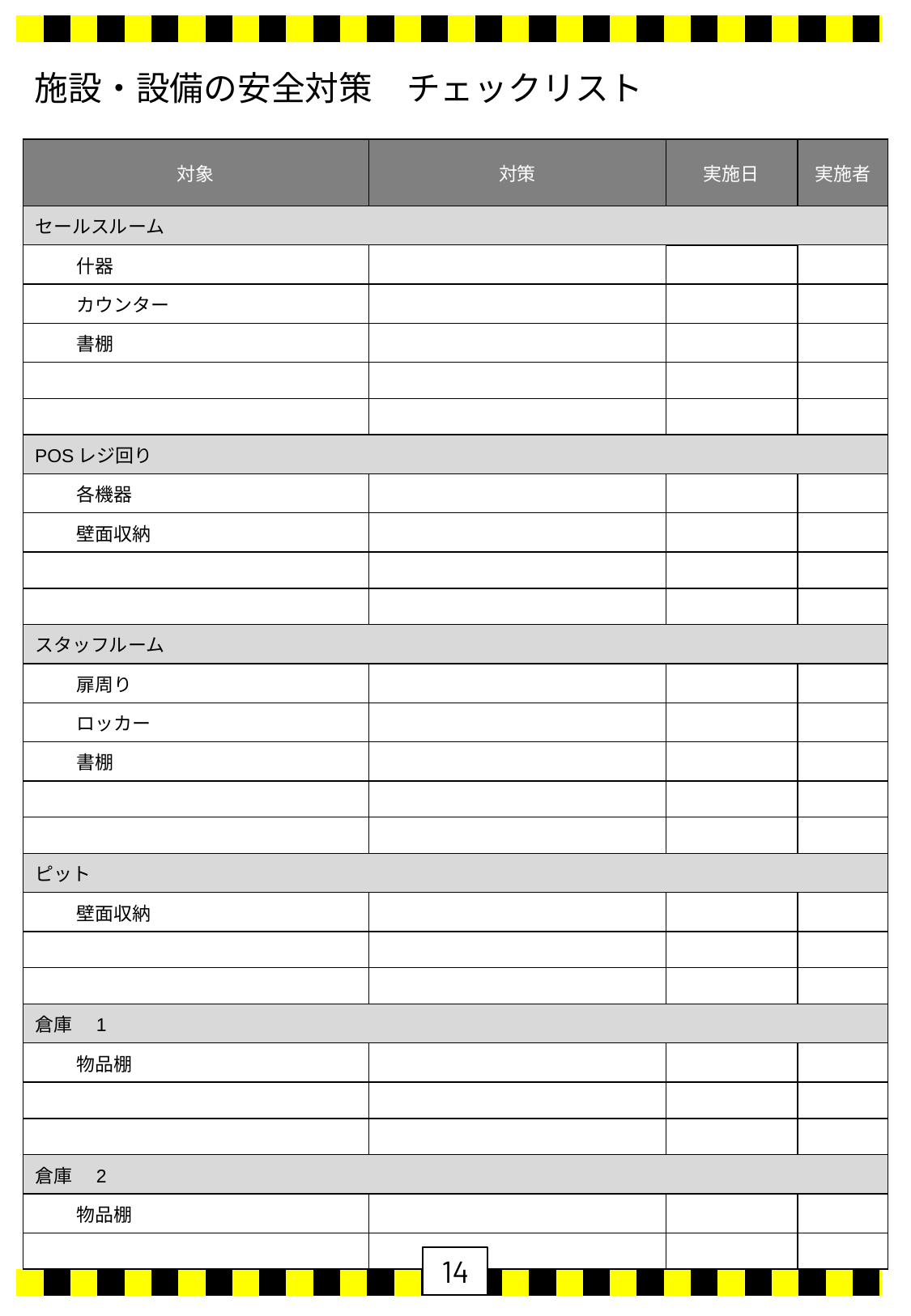

施設・設備の安全対策　チェックリスト
| 対象 |  | 対策 | 実施日 | 実施者 |
| --- | --- | --- | --- | --- |
| セールスルーム |  |  |  |  |
|  | 什器 |  |  |  |
|  | カウンター |  |  |  |
|  | 書棚 |  |  |  |
|  |  |  |  |  |
|  |  |  |  |  |
| POSレジ回り |  |  |  |  |
|  | 各機器 |  |  |  |
|  | 壁面収納 |  |  |  |
|  |  |  |  |  |
|  |  |  |  |  |
| スタッフルーム |  |  |  |  |
|  | 扉周り |  |  |  |
|  | ロッカー |  |  |  |
|  | 書棚 |  |  |  |
|  |  |  |  |  |
|  |  |  |  |  |
| ピット |  |  |  |  |
|  | 壁面収納 |  |  |  |
|  |  |  |  |  |
|  |  |  |  |  |
| 倉庫　1 |  |  |  |  |
|  | 物品棚 |  |  |  |
|  |  |  |  |  |
|  |  |  |  |  |
| 倉庫　2 |  |  |  |  |
|  | 物品棚 |  |  |  |
|  |  |  |  |  |
14